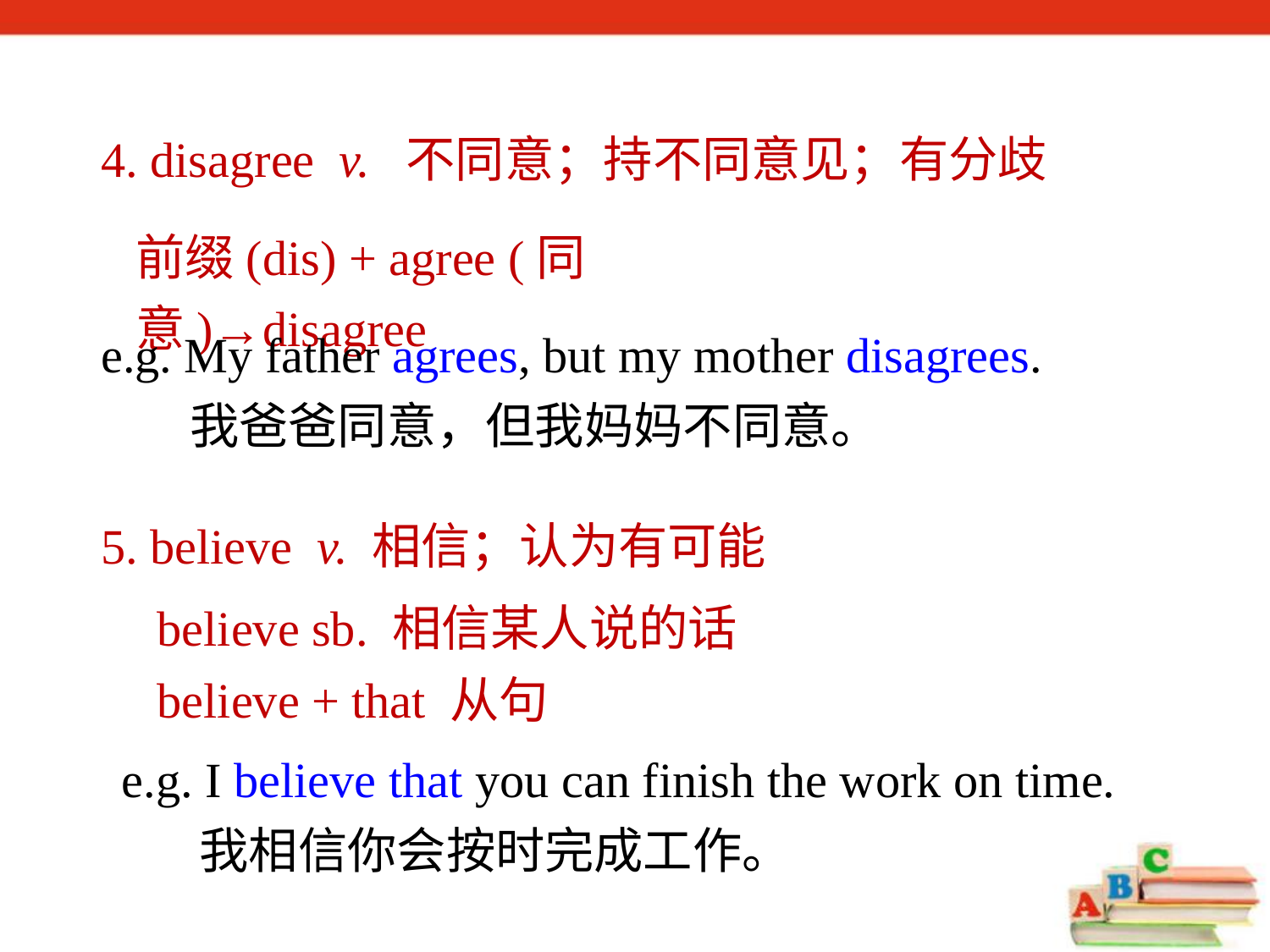

4. disagree  v.  不同意；持不同意见；有分歧
前缀(dis) + agree (同意)→disagree
e.g. My father agrees, but my mother disagrees.
       我爸爸同意，但我妈妈不同意。
5. believe  v. 相信；认为有可能
believe sb. 相信某人说的话
believe + that 从句
e.g. I believe that you can finish the work on time.
      我相信你会按时完成工作。